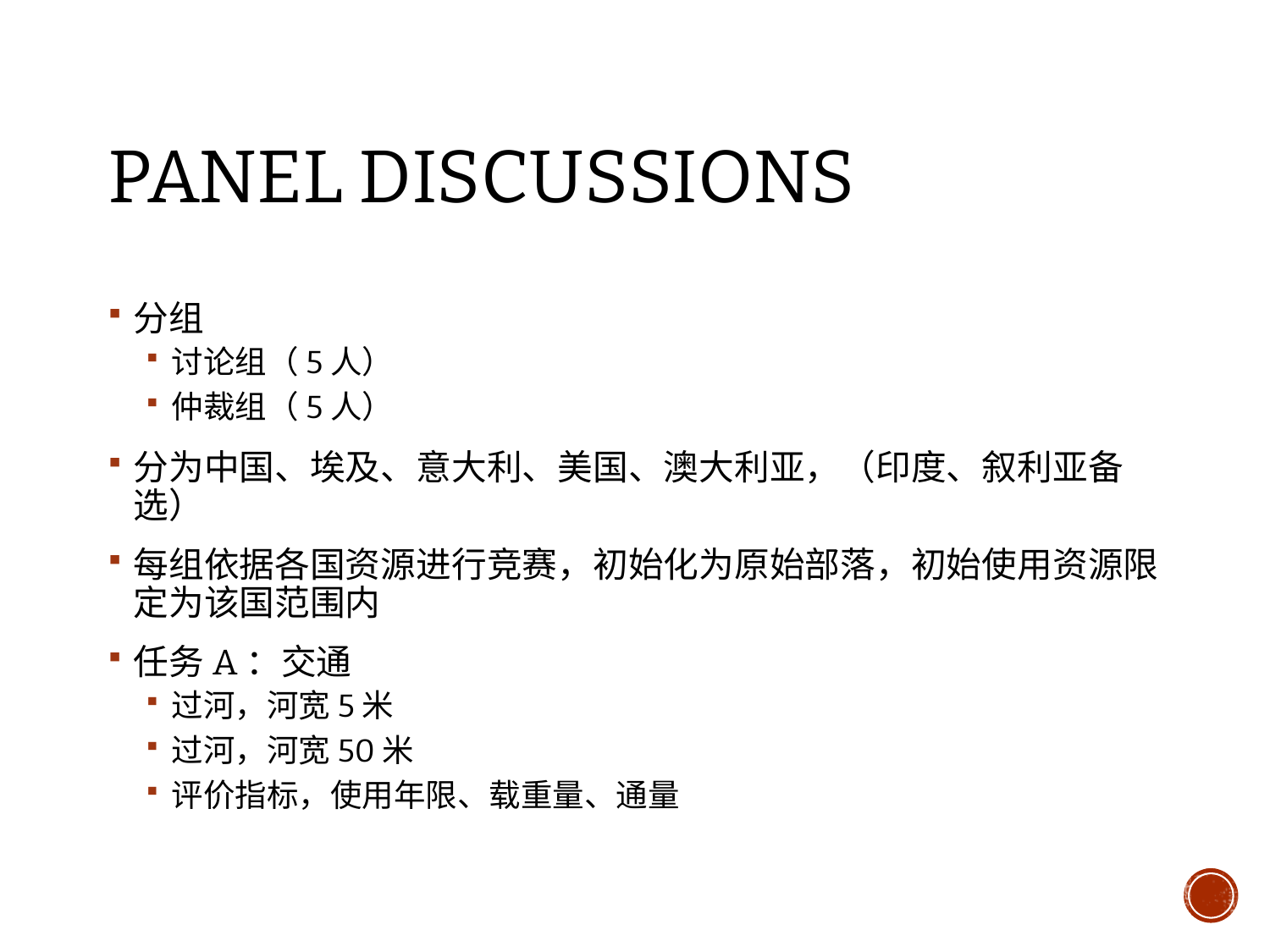

# Panel discussions
分组
讨论组（5人）
仲裁组（5人）
分为中国、埃及、意大利、美国、澳大利亚，（印度、叙利亚备选）
每组依据各国资源进行竞赛，初始化为原始部落，初始使用资源限定为该国范围内
任务A：交通
过河，河宽5米
过河，河宽50米
评价指标，使用年限、载重量、通量